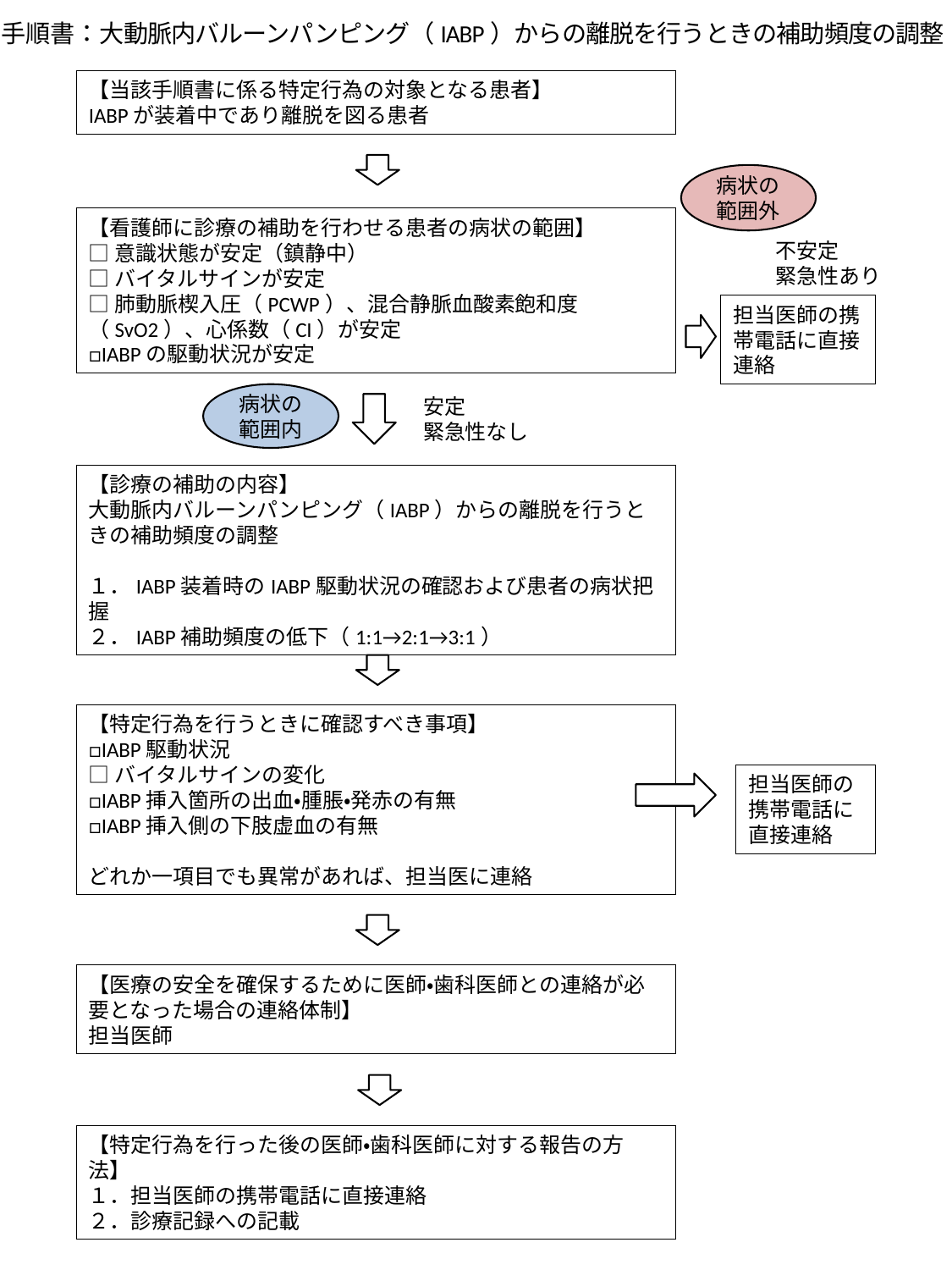

手順書：大動脈内バルーンパンピング（IABP）からの離脱を行うときの補助頻度の調整
【当該手順書に係る特定行為の対象となる患者】
IABPが装着中であり離脱を図る患者

病状の
範囲外
【看護師に診療の補助を行わせる患者の病状の範囲】
□意識状態が安定（鎮静中）
□バイタルサインが安定
□肺動脈楔入圧（PCWP）、混合静脈血酸素飽和度（SvO2）、心係数（CI）が安定
□IABPの駆動状況が安定
不安定
緊急性あり
担当医師の携帯電話に直接連絡

病状の
範囲内
安定
緊急性なし

【診療の補助の内容】
大動脈内バルーンパンピング（IABP）からの離脱を行うときの補助頻度の調整

１．IABP装着時のIABP駆動状況の確認および患者の病状把握
２．IABP補助頻度の低下（1:1→2:1→3:1）

【特定行為を行うときに確認すべき事項】
□IABP駆動状況
□バイタルサインの変化
□IABP挿入箇所の出血・腫脹・発赤の有無
□IABP挿入側の下肢虚血の有無

どれか一項目でも異常があれば、担当医に連絡
担当医師の携帯電話に直接連絡

【医療の安全を確保するために医師・歯科医師との連絡が必要となった場合の連絡体制】
担当医師

【特定行為を行った後の医師・歯科医師に対する報告の方法】
１．担当医師の携帯電話に直接連絡
２．診療記録への記載